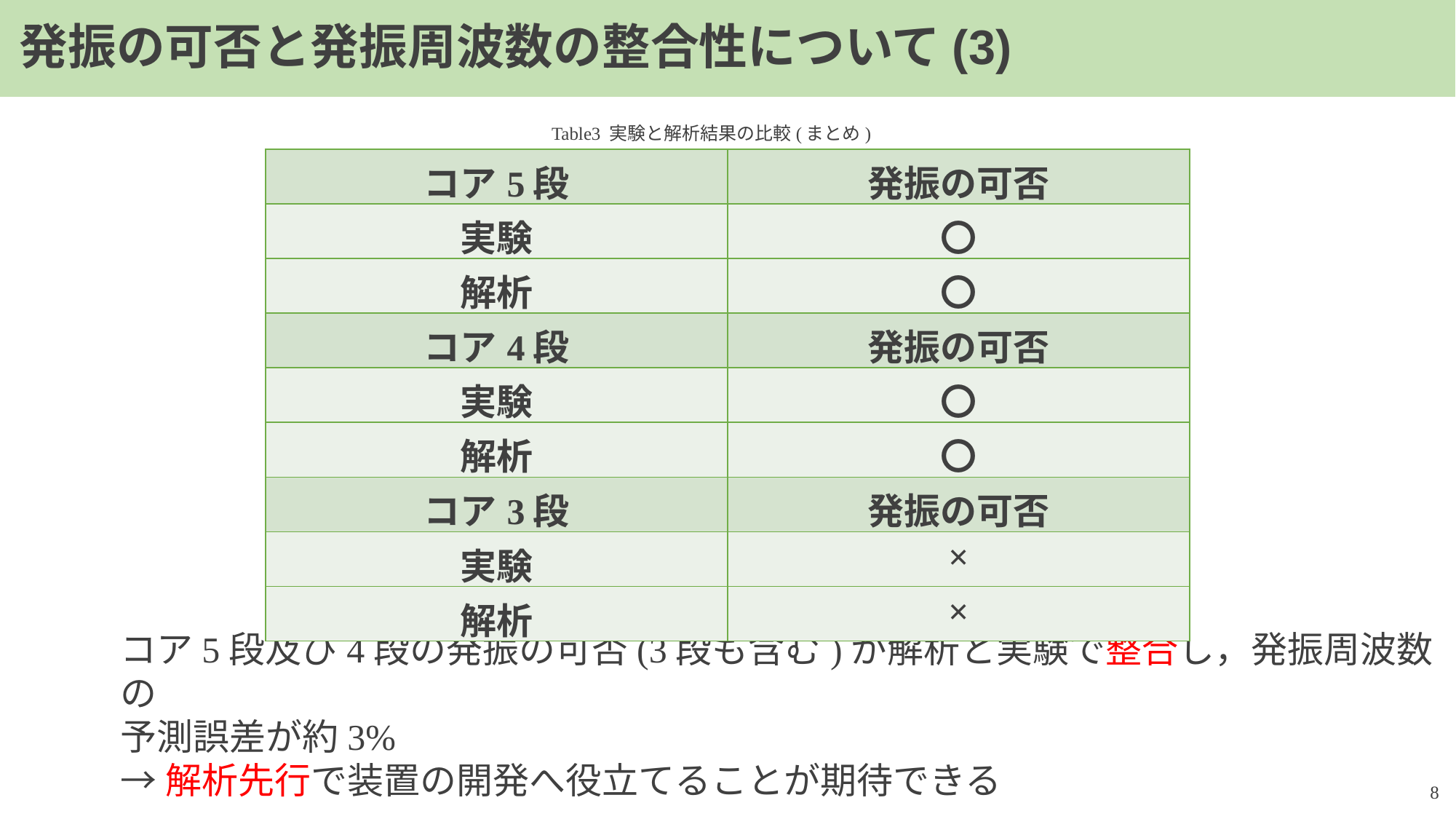

発振の可否と発振周波数の整合性について(3)
Table3 実験と解析結果の比較(まとめ)
| コア5段 | 発振の可否 |
| --- | --- |
| 実験 | 〇 |
| 解析 | 〇 |
| コア4段 | 発振の可否 |
| 実験 | 〇 |
| 解析 | 〇 |
| コア3段 | 発振の可否 |
| 実験 | × |
| 解析 | × |
コア5段及び4段の発振の可否(3段も含む)が解析と実験で整合し，発振周波数の
予測誤差が約3%
→解析先行で装置の開発へ役立てることが期待できる
8